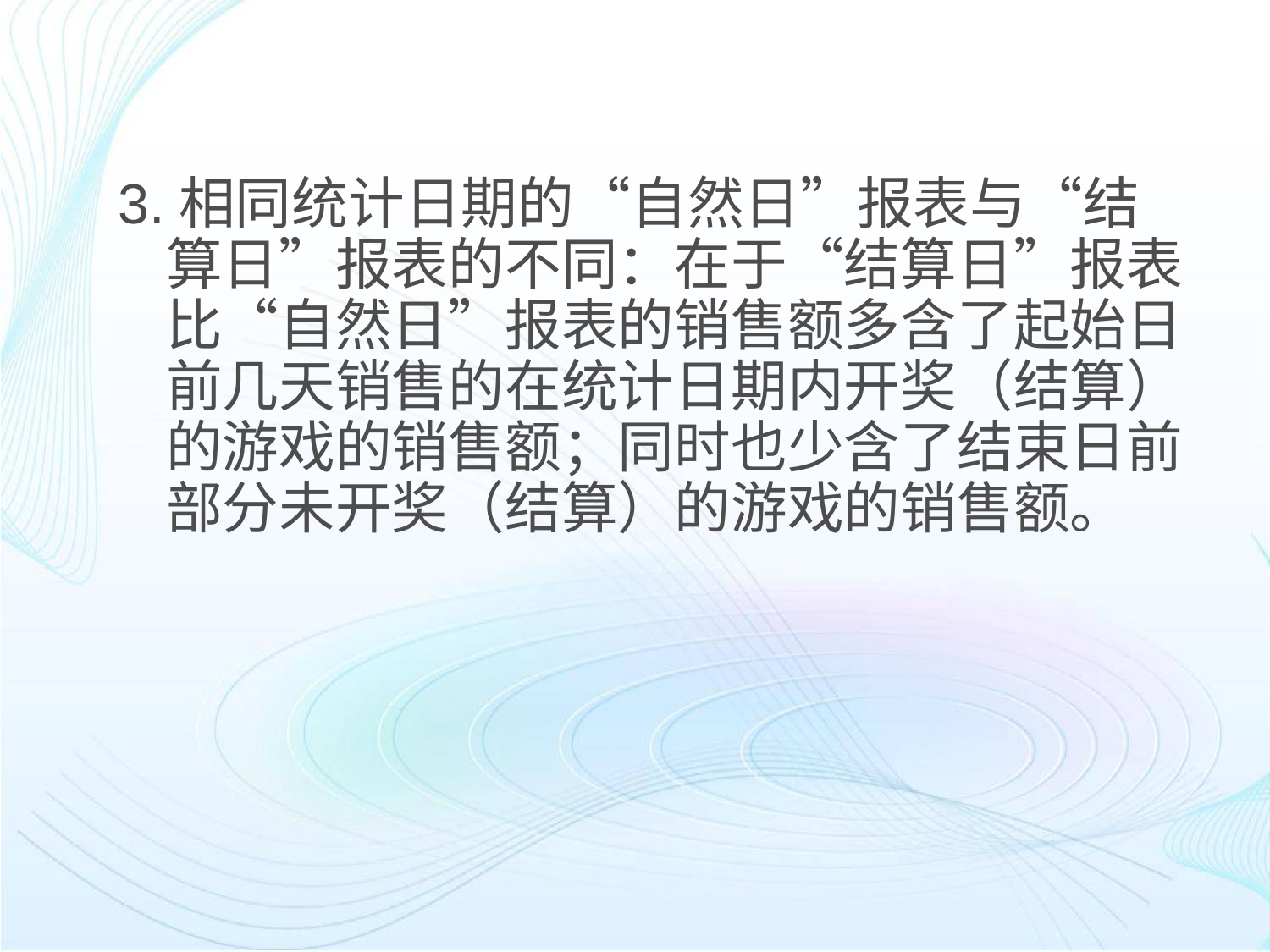

3.相同统计日期的“自然日”报表与“结算日”报表的不同：在于“结算日”报表比“自然日”报表的销售额多含了起始日前几天销售的在统计日期内开奖（结算）的游戏的销售额；同时也少含了结束日前部分未开奖（结算）的游戏的销售额。